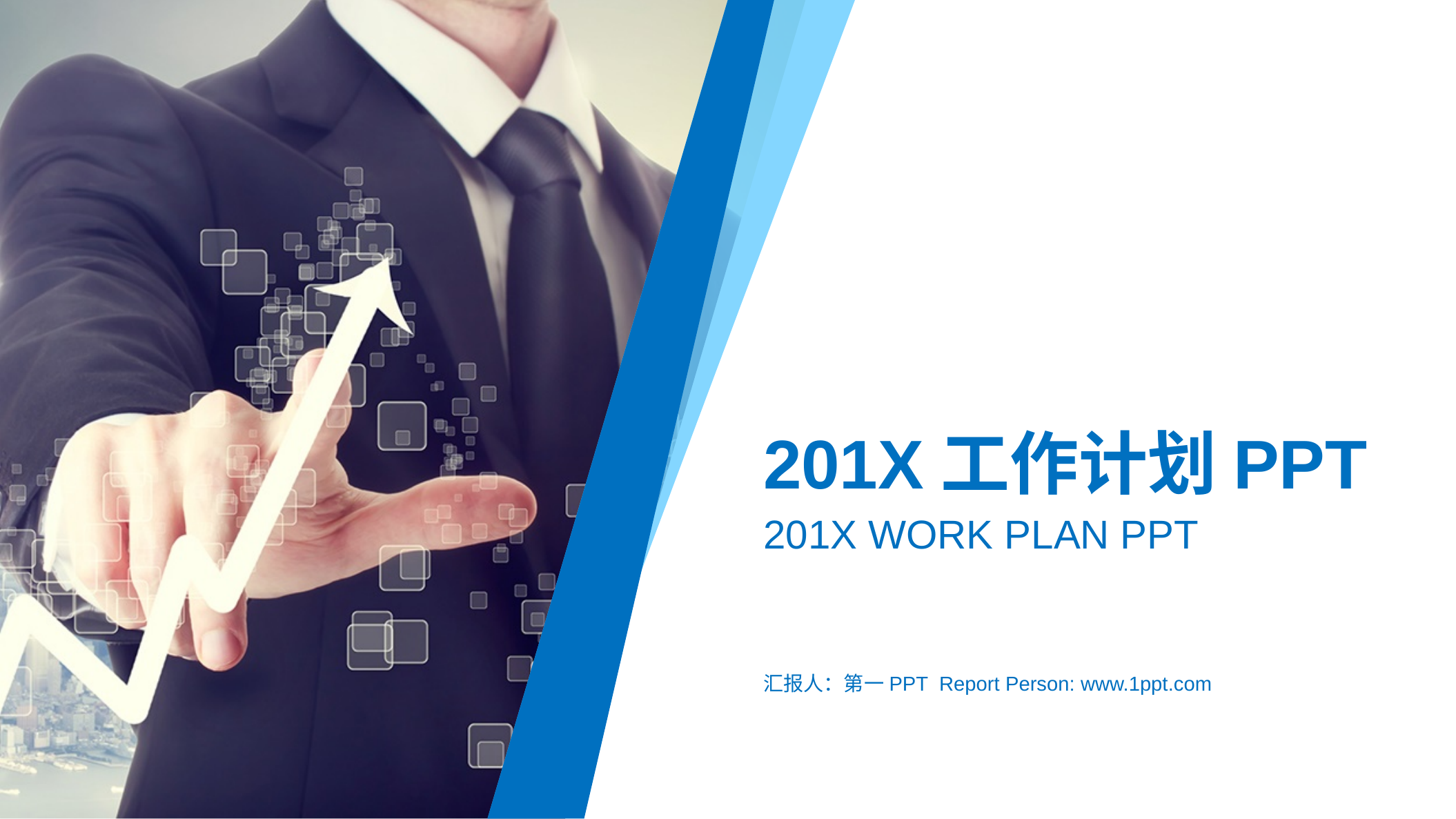

201X工作计划PPT
201X WORK PLAN PPT
汇报人：第一PPT  Report Person: www.1ppt.com